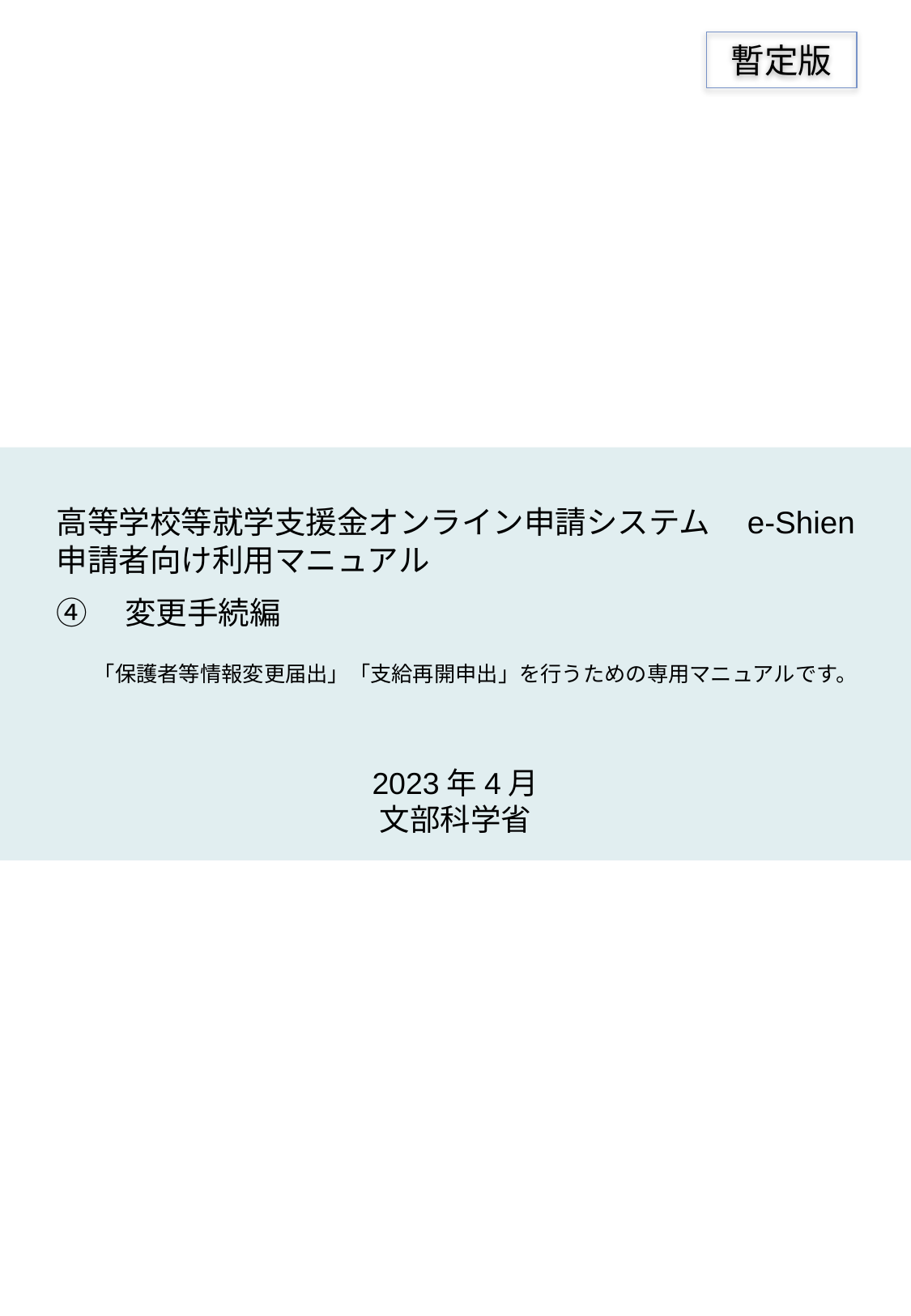

暫定版
高等学校等就学支援金オンライン申請システム　e-Shien
申請者向け利用マニュアル

④　変更手続編

「保護者等情報変更届出」「支給再開申出」を行うための専用マニュアルです。
2023年4月
文部科学省